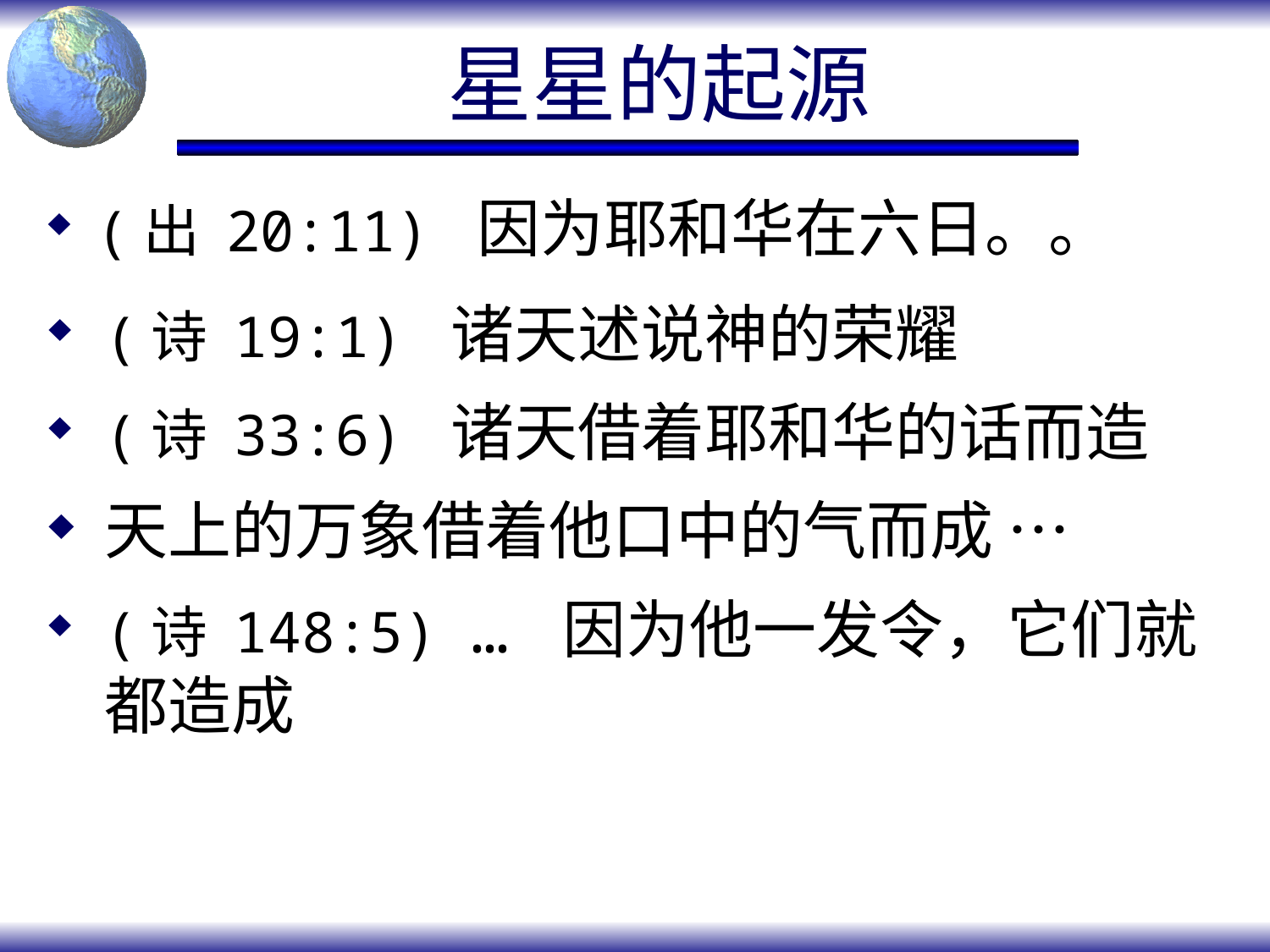

# 星星的起源
(出 20:11) 因为耶和华在六日。。
(诗 19:1) 诸天述说神的荣耀
(诗 33:6) 诸天借着耶和华的话而造
天上的万象借着他口中的气而成 …
(诗 148:5) … 因为他一发令，它们就都造成